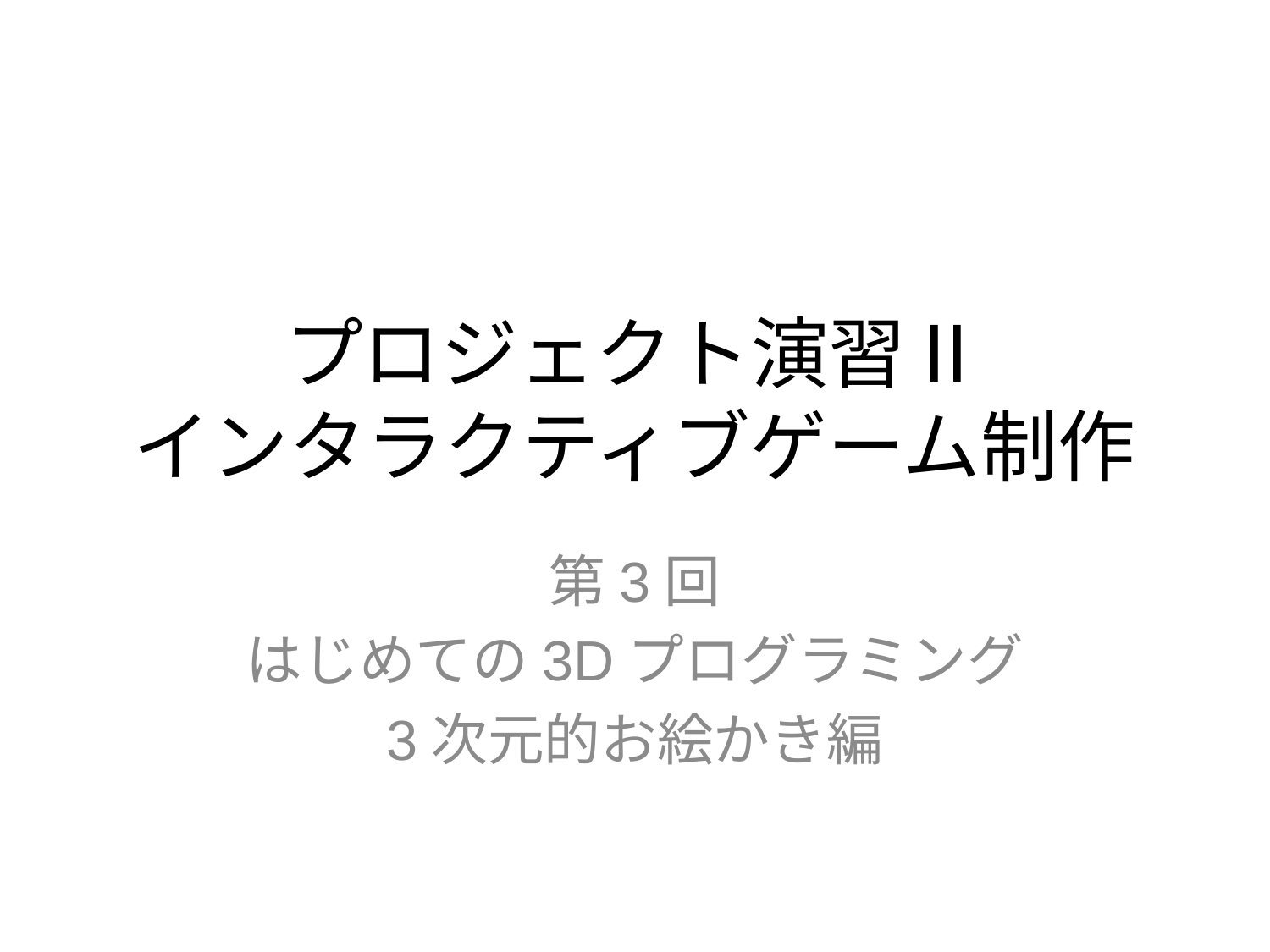

# プロジェクト演習Ⅱ インタラクティブゲーム制作
第3回
はじめての3Dプログラミング
3次元的お絵かき編